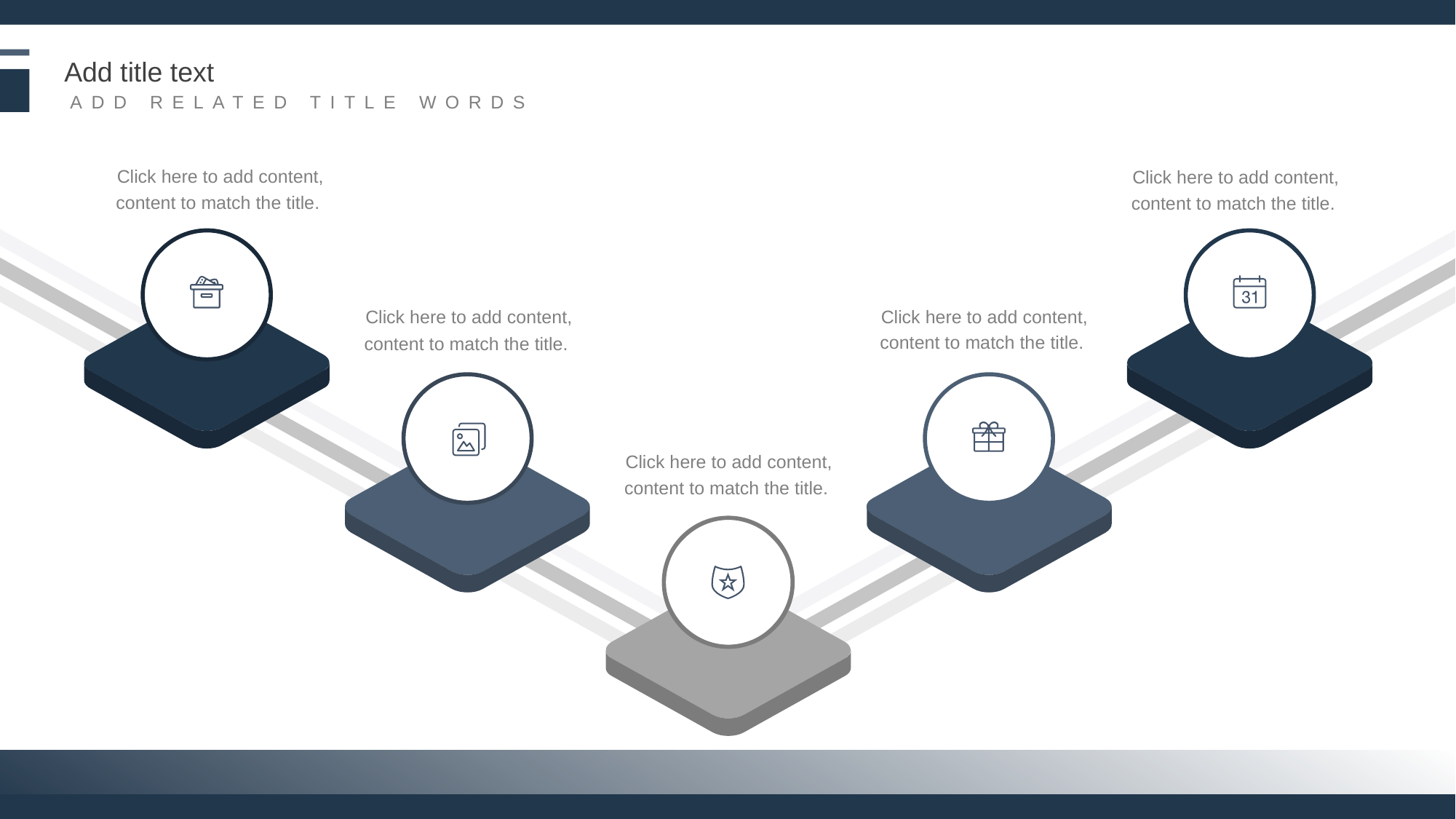

Add title text

ADD RELATED TITLE WORDS

Click here to add content, content to match the title.
Click here to add content, content to match the title.

Click here to add content, content to match the title.
Click here to add content, content to match the title.

Click here to add content, content to match the title.

PPT下载 http://www.1ppt.com/xiazai/